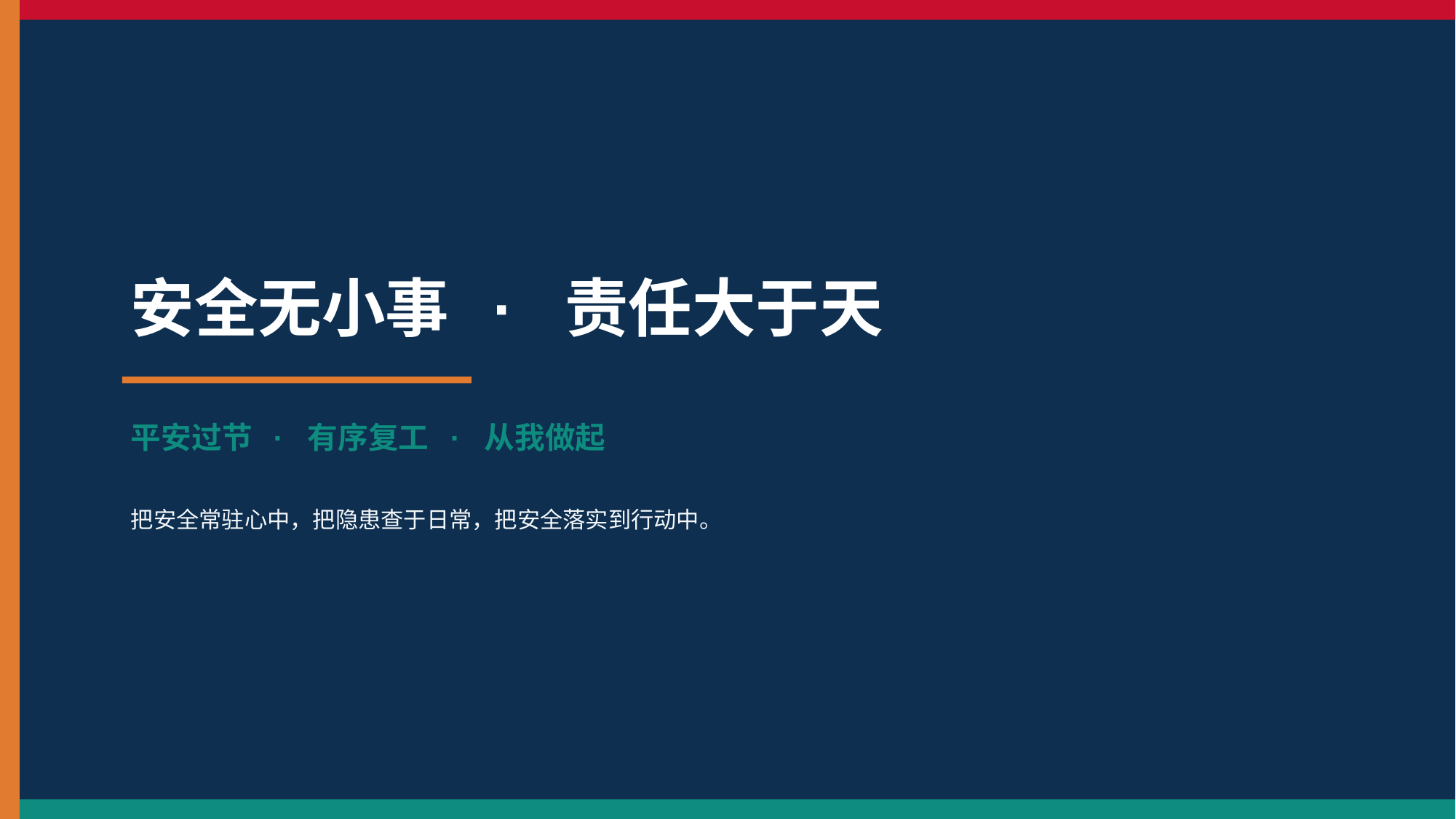

安全无小事  ·  责任大于天

平安过节  ·  有序复工  ·  从我做起
把安全常驻心中，把隐患查于日常，把安全落实到行动中。